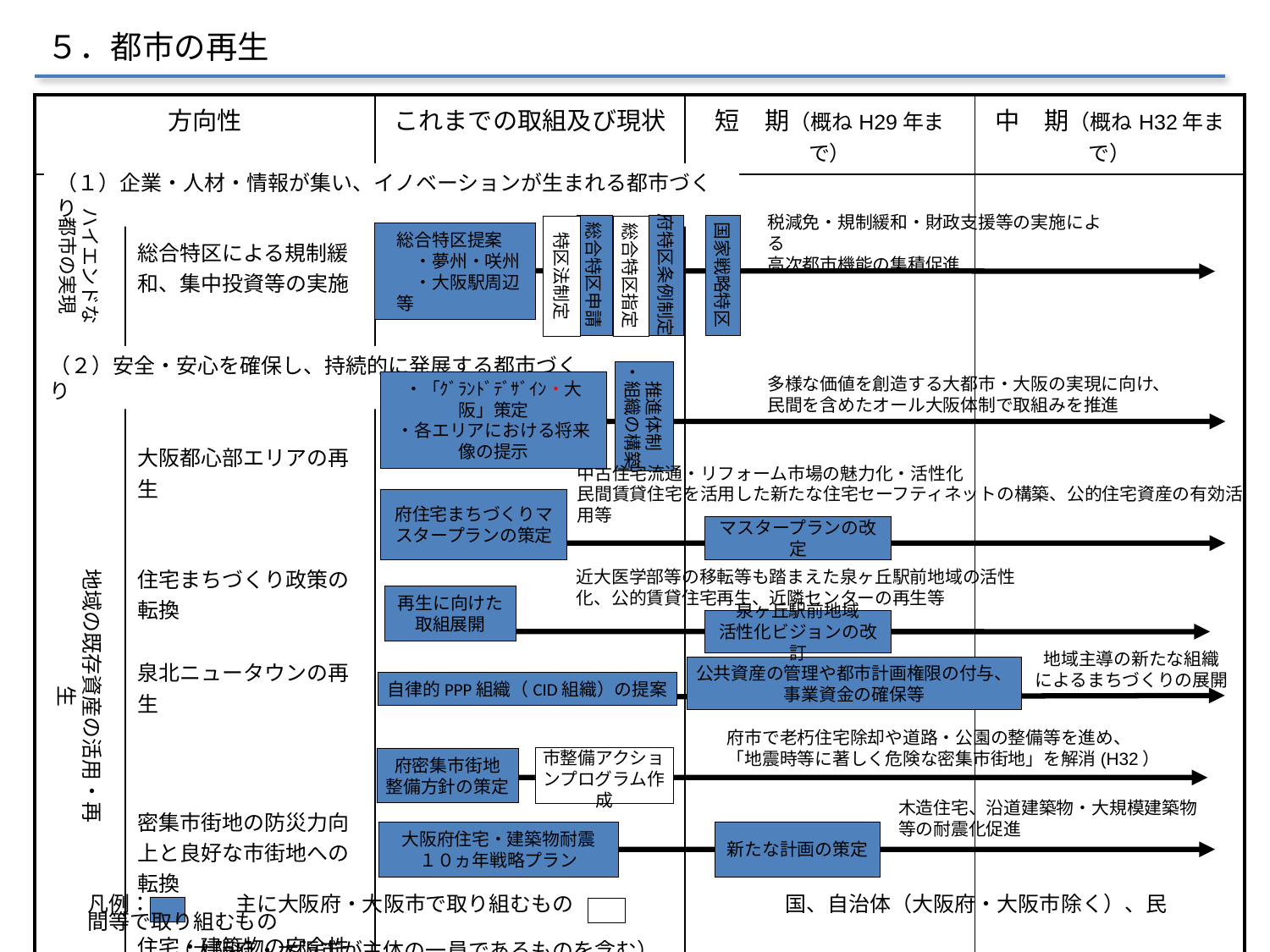

５．都市の再生
| 方向性 |  | これまでの取組及び現状 | 短　期（概ねH29年まで） | 中　期（概ねH32年まで） |
| --- | --- | --- | --- | --- |
|  | 総合特区による規制緩和、集中投資等の実施 大阪都心部エリアの再生 住宅まちづくり政策の転換 泉北ニュータウンの再生 密集市街地の防災力向上と良好な市街地への転換 住宅・建築物の安全性の確保 |  |  |  |
ハイエンドな
都市の実現
（１）企業・人材・情報が集い、イノベーションが生まれる都市づくり
総合特区申請
府特区条例制定
国家戦略特区
税減免・規制緩和・財政支援等の実施による
高次都市機能の集積促進
特区法制定
総合特区指定
　総合特区提案
　　・夢州・咲州
　　・大阪駅周辺　等

（２）安全・安心を確保し、持続的に発展する都市づくり
推進体制
・組織の構築
多様な価値を創造する大都市・大阪の実現に向け、民間を含めたオール大阪体制で取組みを推進
・「ｸﾞﾗﾝﾄﾞﾃﾞｻﾞｲﾝ・大阪」策定
・各エリアにおける将来像の提示

中古住宅流通・リフォーム市場の魅力化・活性化
民間賃貸住宅を活用した新たな住宅セーフティネットの構築、公的住宅資産の有効活用等

府住宅まちづくりマスタープランの策定

マスタープランの改定

地域の既存資産の活用・再生
近大医学部等の移転等も踏まえた泉ヶ丘駅前地域の活性化、公的賃貸住宅再生、近隣センターの再生等
再生に向けた取組展開
泉ヶ丘駅前地域
活性化ビジョンの改訂

地域主導の新たな組織
によるまちづくりの展開
公共資産の管理や都市計画権限の付与、
事業資金の確保等
自律的PPP組織（CID組織）の提案

府市で老朽住宅除却や道路・公園の整備等を進め、
「地震時等に著しく危険な密集市街地」を解消(H32）
府密集市街地
整備方針の策定
市整備アクションプログラム作成

木造住宅、沿道建築物・大規模建築物等の耐震化促進
大阪府住宅・建築物耐震
１０ヵ年戦略プラン
新たな計画の策定

凡例：　　　　主に大阪府・大阪市で取り組むもの　　　　　　　　　　国、自治体（大阪府・大阪市除く）、民間等で取り組むもの
　　　　（大阪府・大阪市が主体の一員であるものを含む）